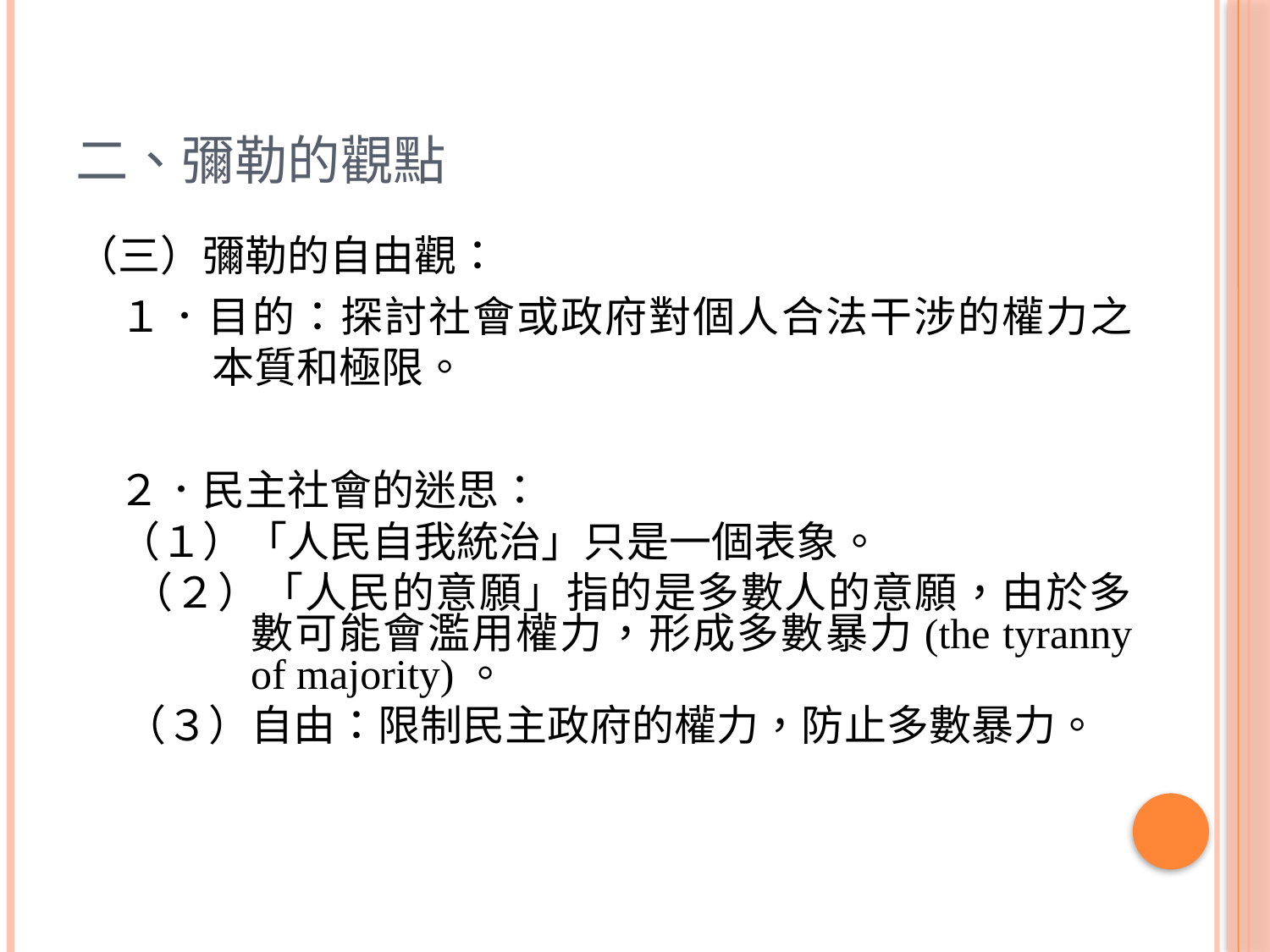

# 二、彌勒的觀點
（三）彌勒的自由觀：
　１．目的：探討社會或政府對個人合法干涉的權力之本質和極限。

　２．民主社會的迷思：
　（１）「人民自我統治」只是一個表象。
    （２）「人民的意願」指的是多數人的意願，由於多數可能會濫用權力，形成多數暴力(the tyranny of majority)。
    （３）自由：限制民主政府的權力，防止多數暴力。